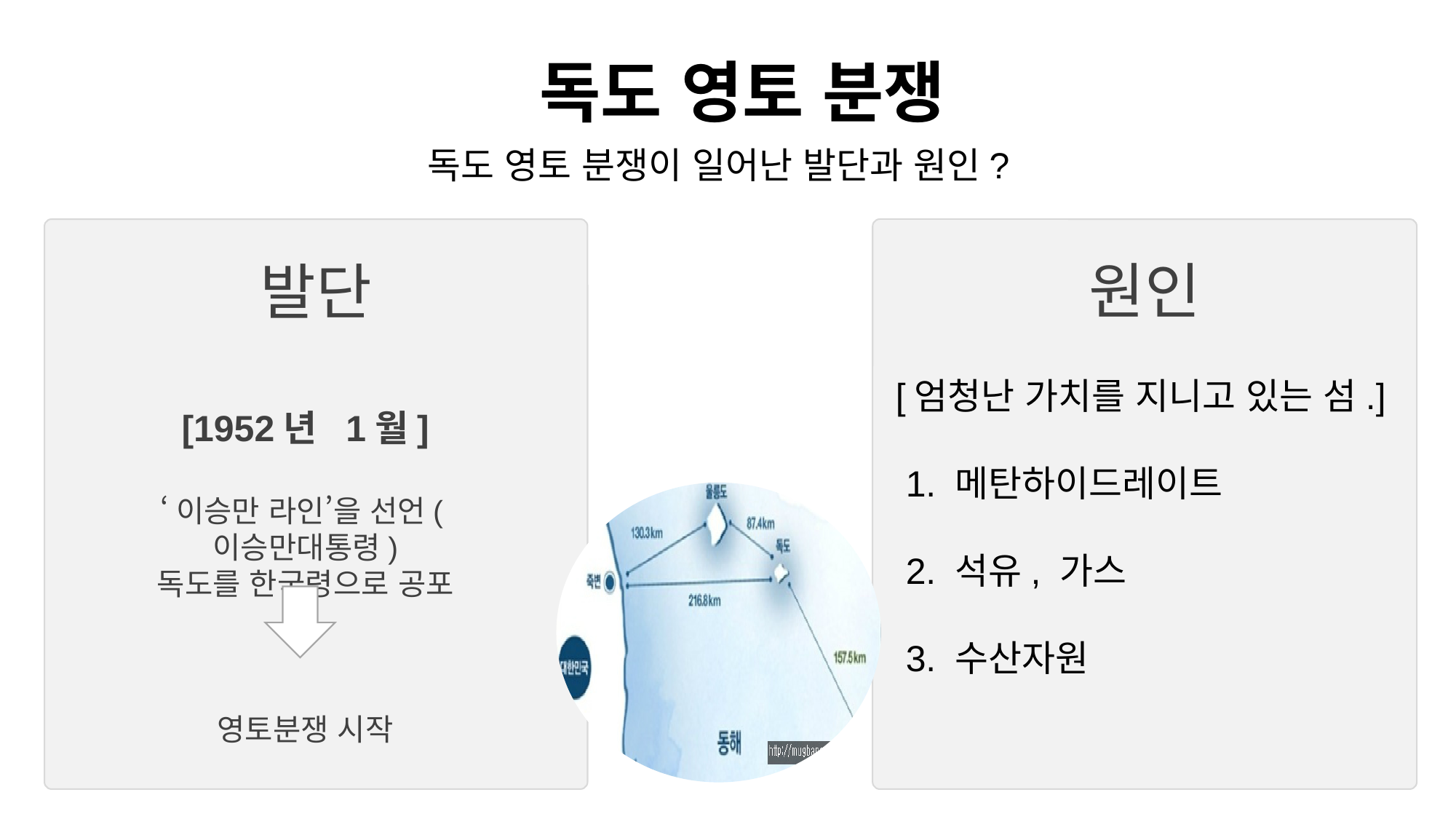

독도 영토 분쟁

독도 영토 분쟁이 일어난 발단과 원인?

 [엄청난 가치를 지니고 있는 섬.]

  1. 메탄하이드레이트

  2. 석유, 가스

  3. 수산자원

원인
발단
[1952년  1월]

‘이승만 라인’을 선언(이승만대통령)
독도를 한국령으로 공포

영토분쟁 시작